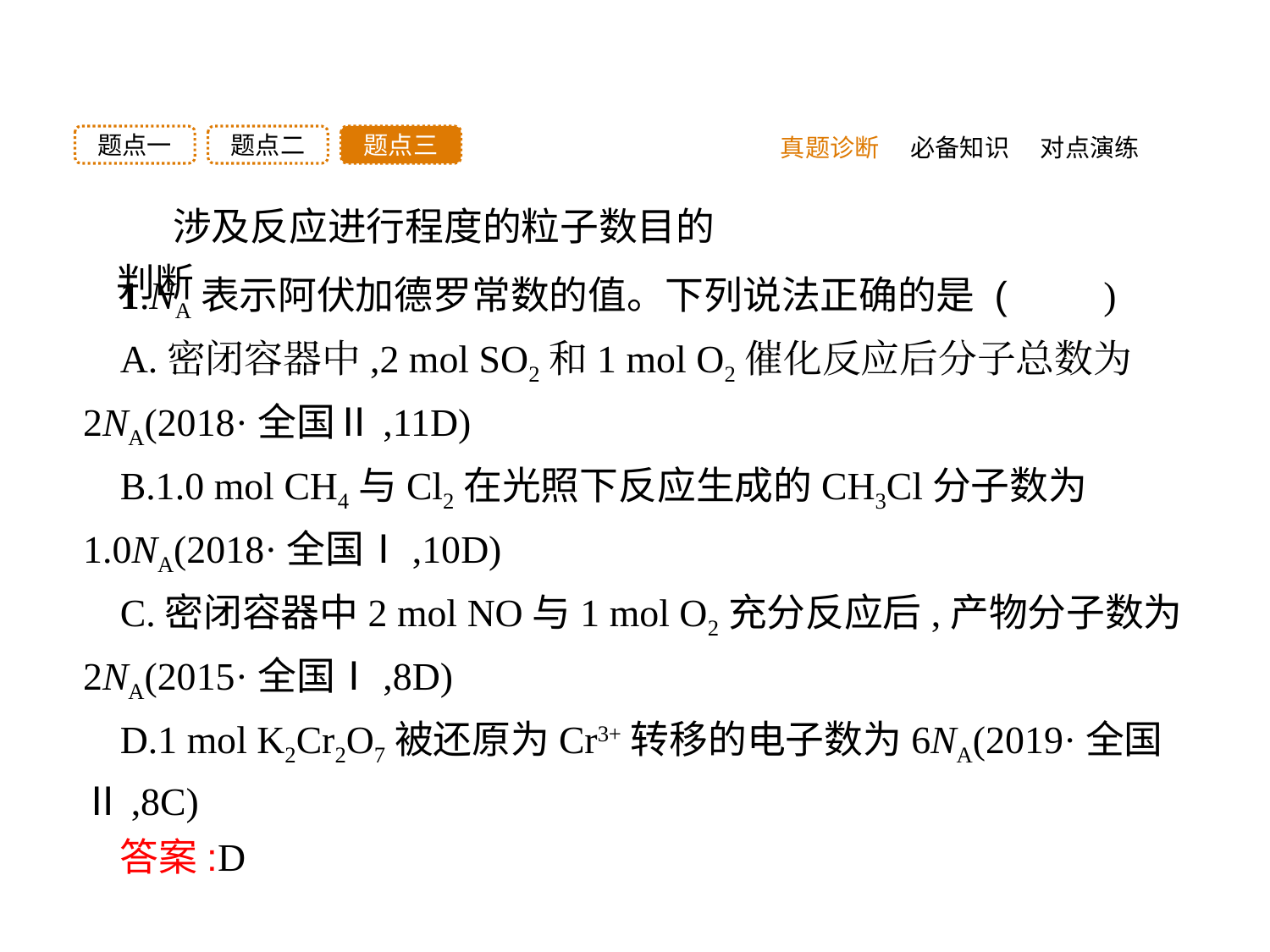

题点三
题点二
题点一
真题诊断
必备知识
对点演练
涉及反应进行程度的粒子数目的判断
1.NA表示阿伏加德罗常数的值。下列说法正确的是 (　　)
A.密闭容器中,2 mol SO2和1 mol O2催化反应后分子总数为2NA(2018·全国Ⅱ,11D)
B.1.0 mol CH4与Cl2在光照下反应生成的CH3Cl分子数为1.0NA(2018·全国Ⅰ,10D)
C.密闭容器中2 mol NO与1 mol O2充分反应后,产物分子数为2NA(2015·全国Ⅰ,8D)
D.1 mol K2Cr2O7被还原为Cr3+转移的电子数为6NA(2019·全国Ⅱ,8C)
答案:D